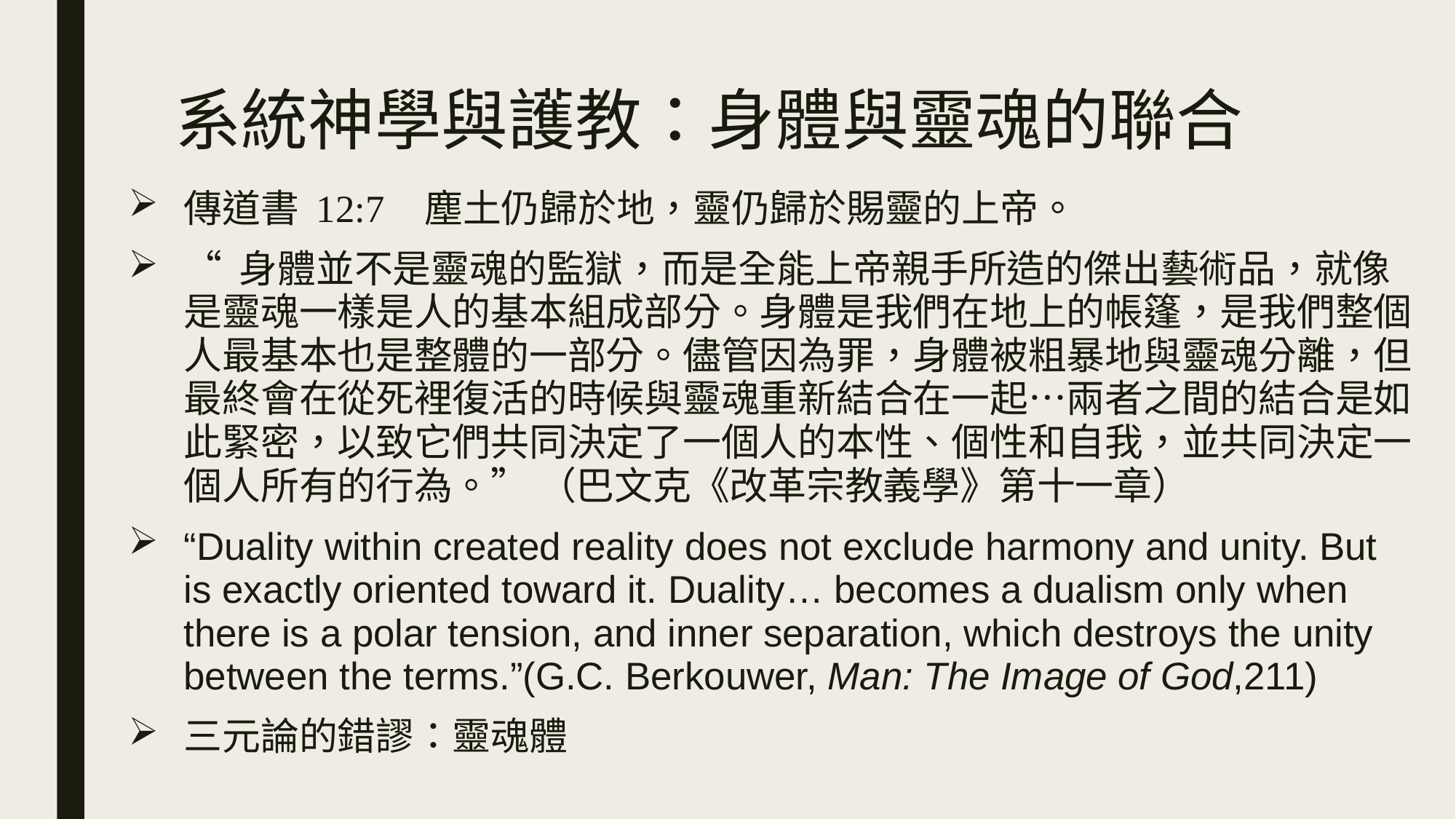

# 系統神學與護教：身體與靈魂的聯合
傳道書 12:7   塵土仍歸於地，靈仍歸於賜靈的上帝。
“ 身體並不是靈魂的監獄，而是全能上帝親手所造的傑出藝術品，就像是靈魂一樣是人的基本組成部分。身體是我們在地上的帳篷，是我們整個人最基本也是整體的一部分。儘管因為罪，身體被粗暴地與靈魂分離，但最終會在從死裡復活的時候與靈魂重新結合在一起…兩者之間的結合是如此緊密，以致它們共同決定了一個人的本性、個性和自我，並共同決定一個人所有的行為。” （巴文克《改革宗教義學》第十一章）
“Duality within created reality does not exclude harmony and unity. But is exactly oriented toward it. Duality… becomes a dualism only when there is a polar tension, and inner separation, which destroys the unity between the terms.”(G.C. Berkouwer, Man: The Image of God,211)
三元論的錯謬：靈魂體